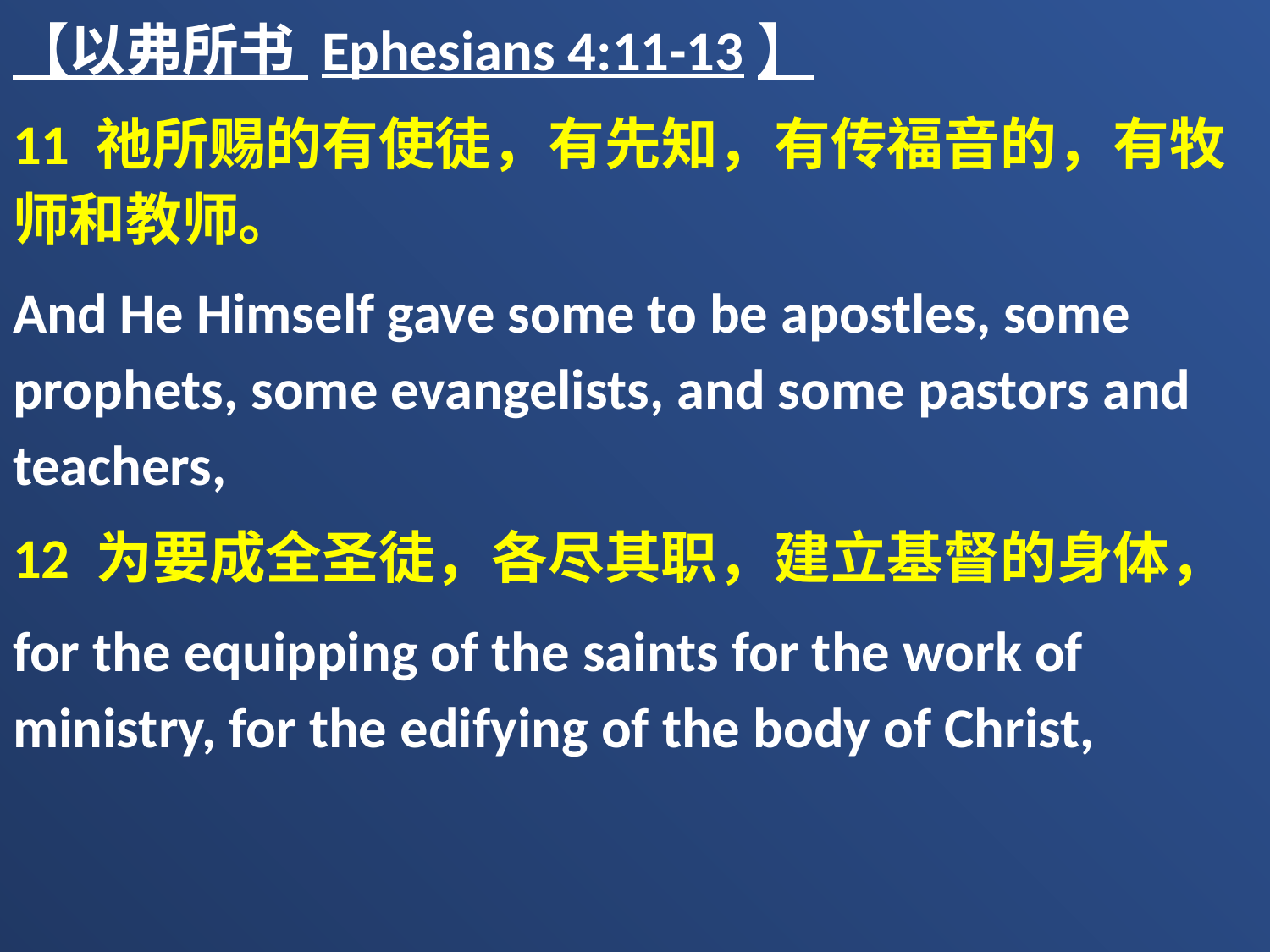

【以弗所书 Ephesians 4:11-13】
11 祂所赐的有使徒，有先知，有传福音的，有牧师和教师。
And He Himself gave some to be apostles, some prophets, some evangelists, and some pastors and teachers,
12 为要成全圣徒，各尽其职，建立基督的身体，
for the equipping of the saints for the work of ministry, for the edifying of the body of Christ,